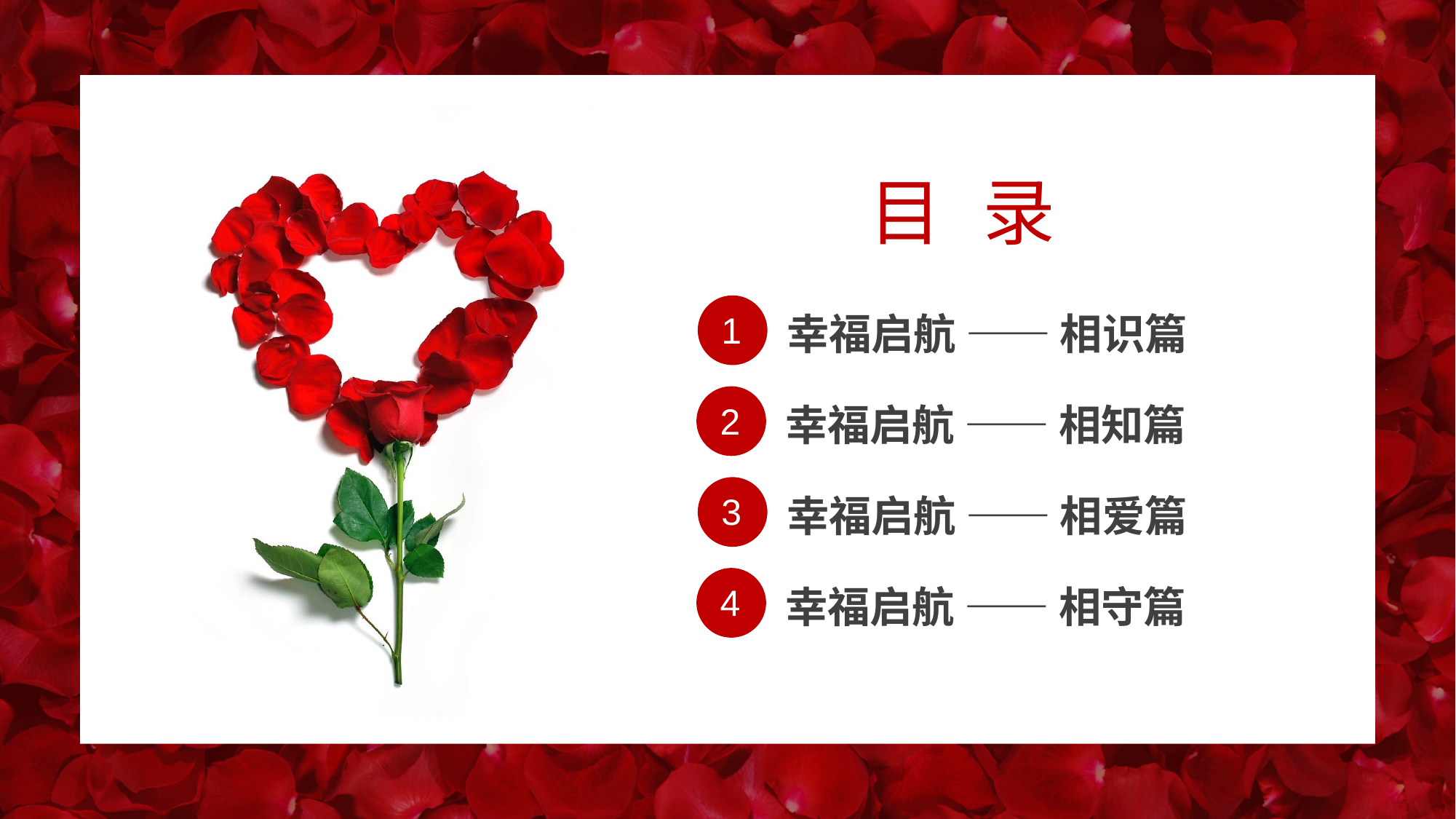

目   录

1
幸福启航 —— 相识篇

2
幸福启航 —— 相知篇

3
幸福启航 —— 相爱篇

4
幸福启航 —— 相守篇